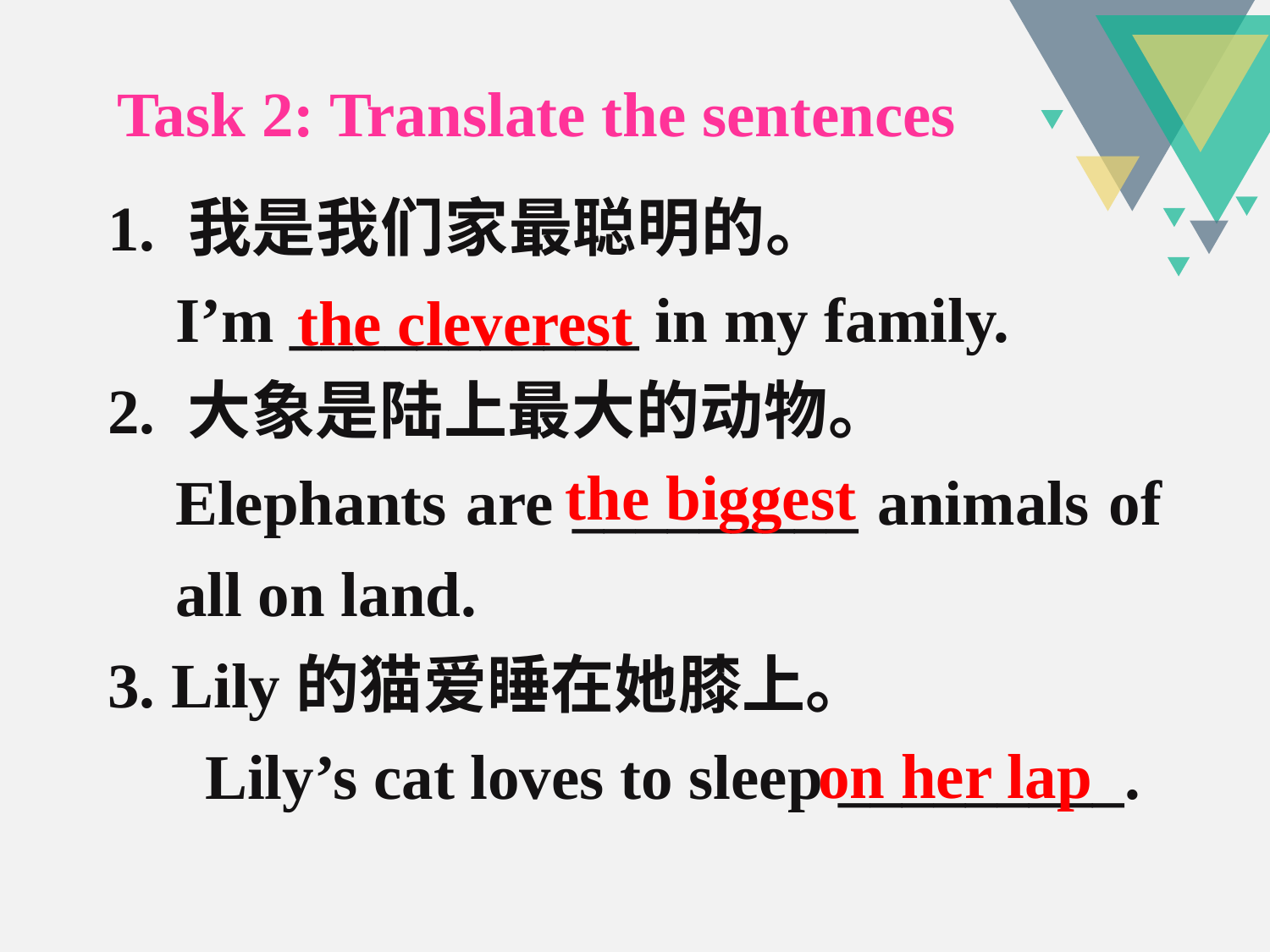

Task 2: Translate the sentences
1. 我是我们家最聪明的。                       I’m ___________ in my family.
2. 大象是陆上最大的动物。                   Elephants are _________ animals of all on land.
3. Lily的猫爱睡在她膝上。                      Lily’s cat loves to sleep _________.
the cleverest
the biggest
on her lap